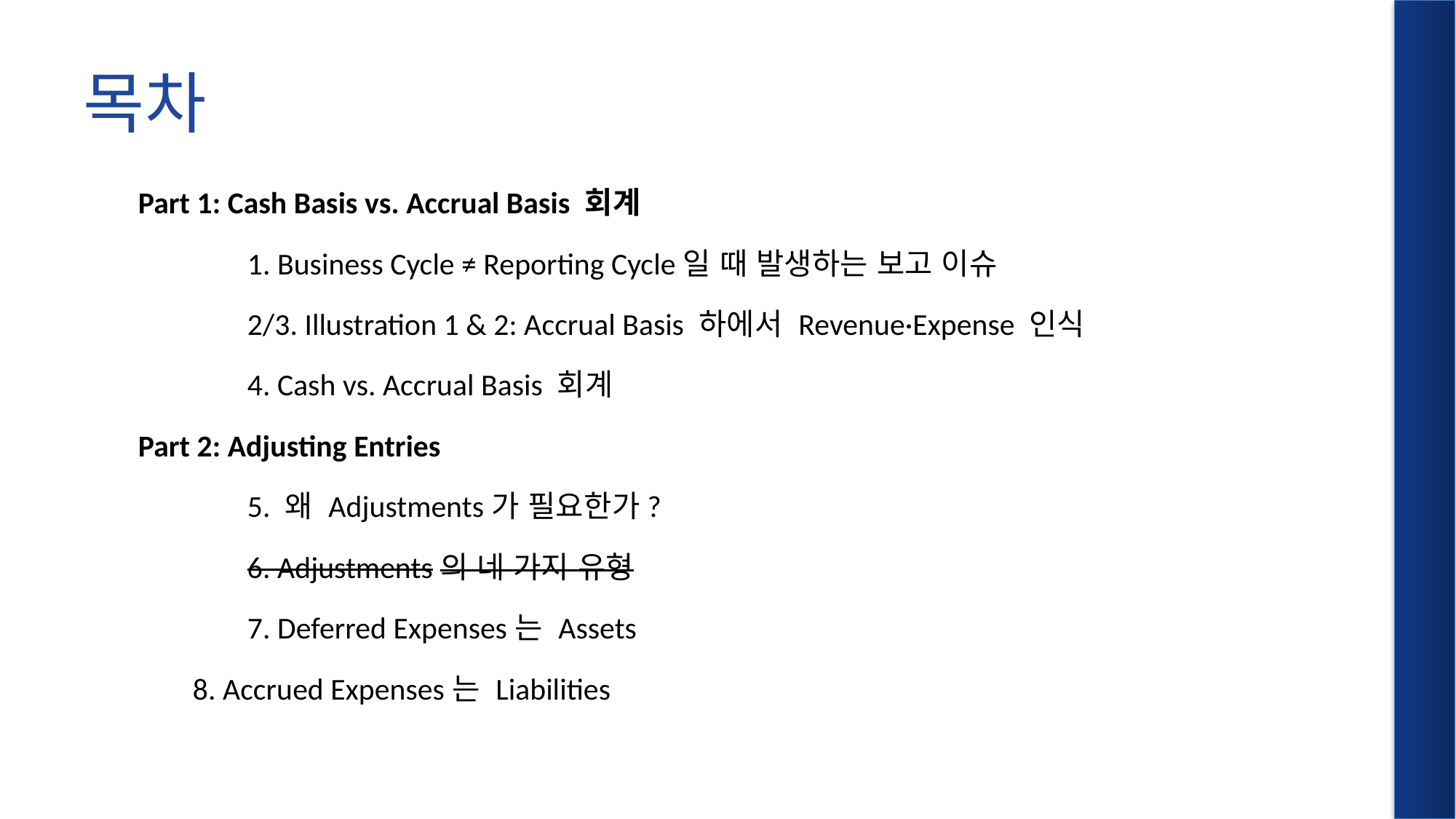

# 목차
Part 1: Cash Basis vs. Accrual Basis 회계
	1. Business Cycle ≠ Reporting Cycle일 때 발생하는 보고 이슈
	2/3. Illustration 1 & 2: Accrual Basis 하에서 Revenue·Expense 인식
	4. Cash vs. Accrual Basis 회계
Part 2: Adjusting Entries
	5. 왜 Adjustments가 필요한가?
	6. Adjustments의 네 가지 유형
	7. Deferred Expenses는 Assets
8. Accrued Expenses는 Liabilities